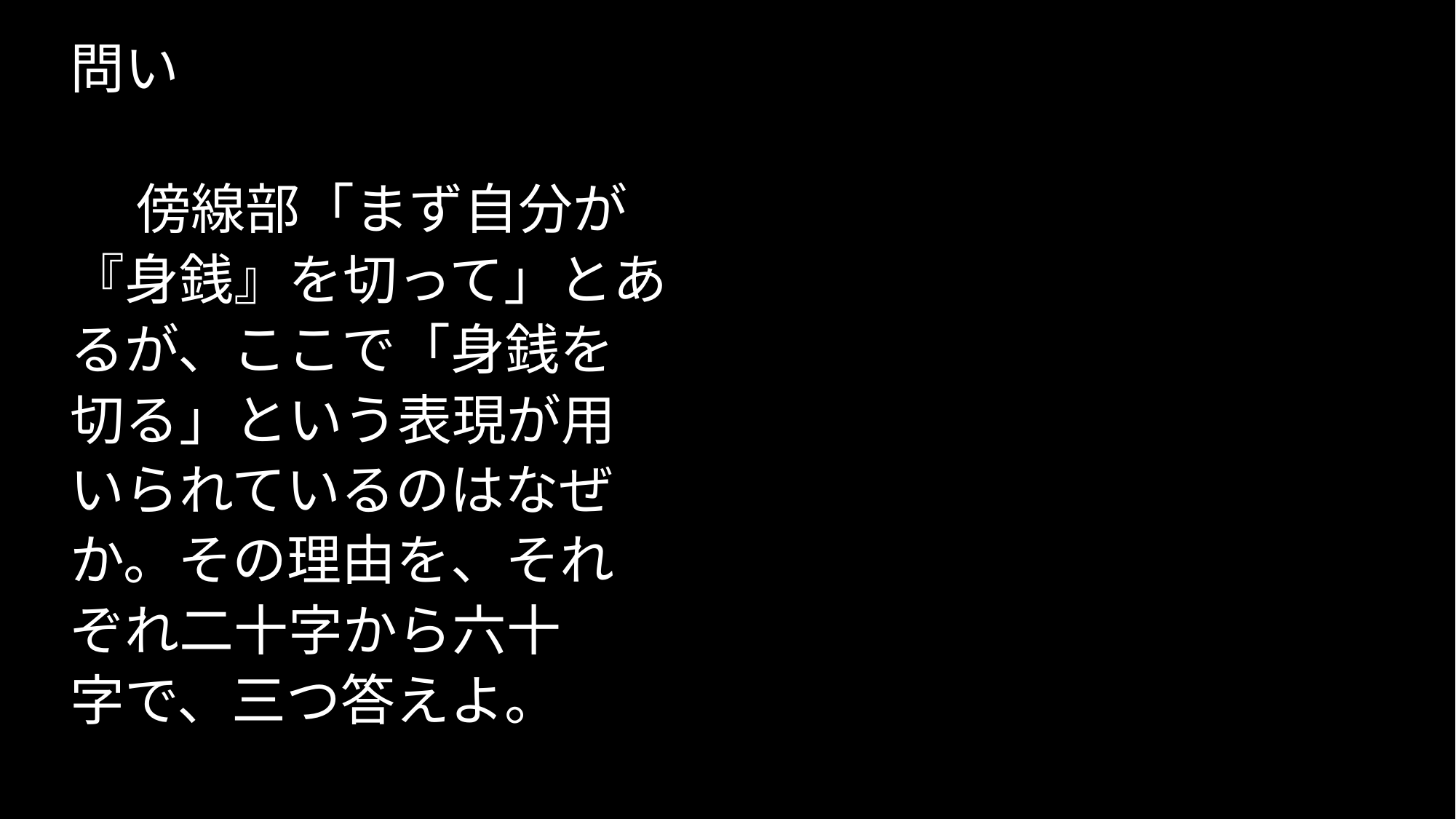

問い

　 傍線部「まず自分が
『身銭』を切って」とあ
るが、ここで「身銭を
切る」という表現が用
いられているのはなぜ
か。その理由を、それ
ぞれ二十字から六十
字で、三つ答えよ。